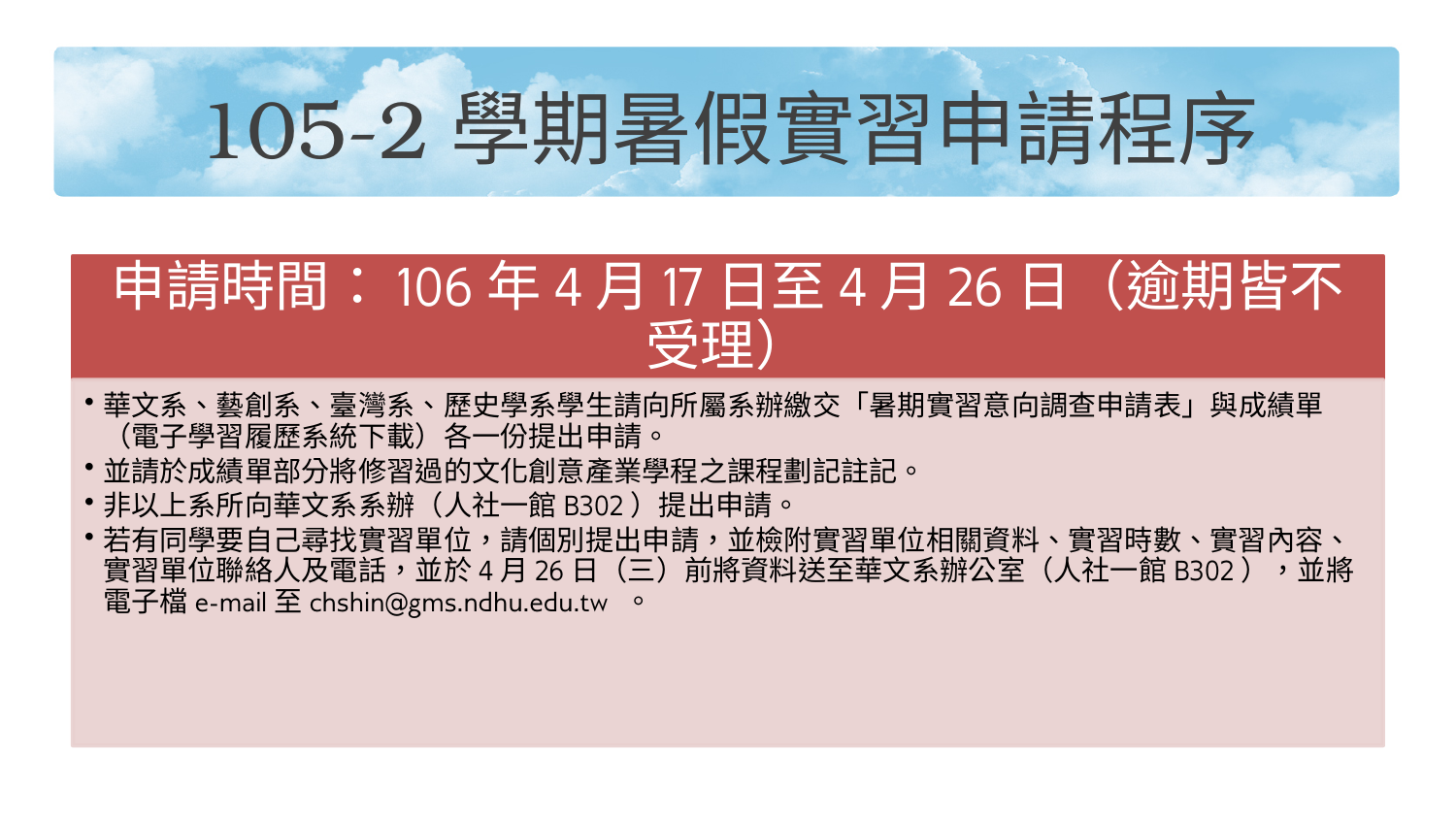

# 105-2學期暑假實習申請程序
申請時間：106年4月17日至4月26日（逾期皆不受理）
華文系、藝創系、臺灣系、歷史學系學生請向所屬系辦繳交「暑期實習意向調查申請表」與成績單（電子學習履歷系統下載）各一份提出申請。
並請於成績單部分將修習過的文化創意產業學程之課程劃記註記。
非以上系所向華文系系辦（人社一館B302）提出申請。
若有同學要自己尋找實習單位，請個別提出申請，並檢附實習單位相關資料、實習時數、實習內容、實習單位聯絡人及電話，並於4月26日（三）前將資料送至華文系辦公室（人社一館B302），並將電子檔e-mail至chshin@gms.ndhu.edu.tw 。